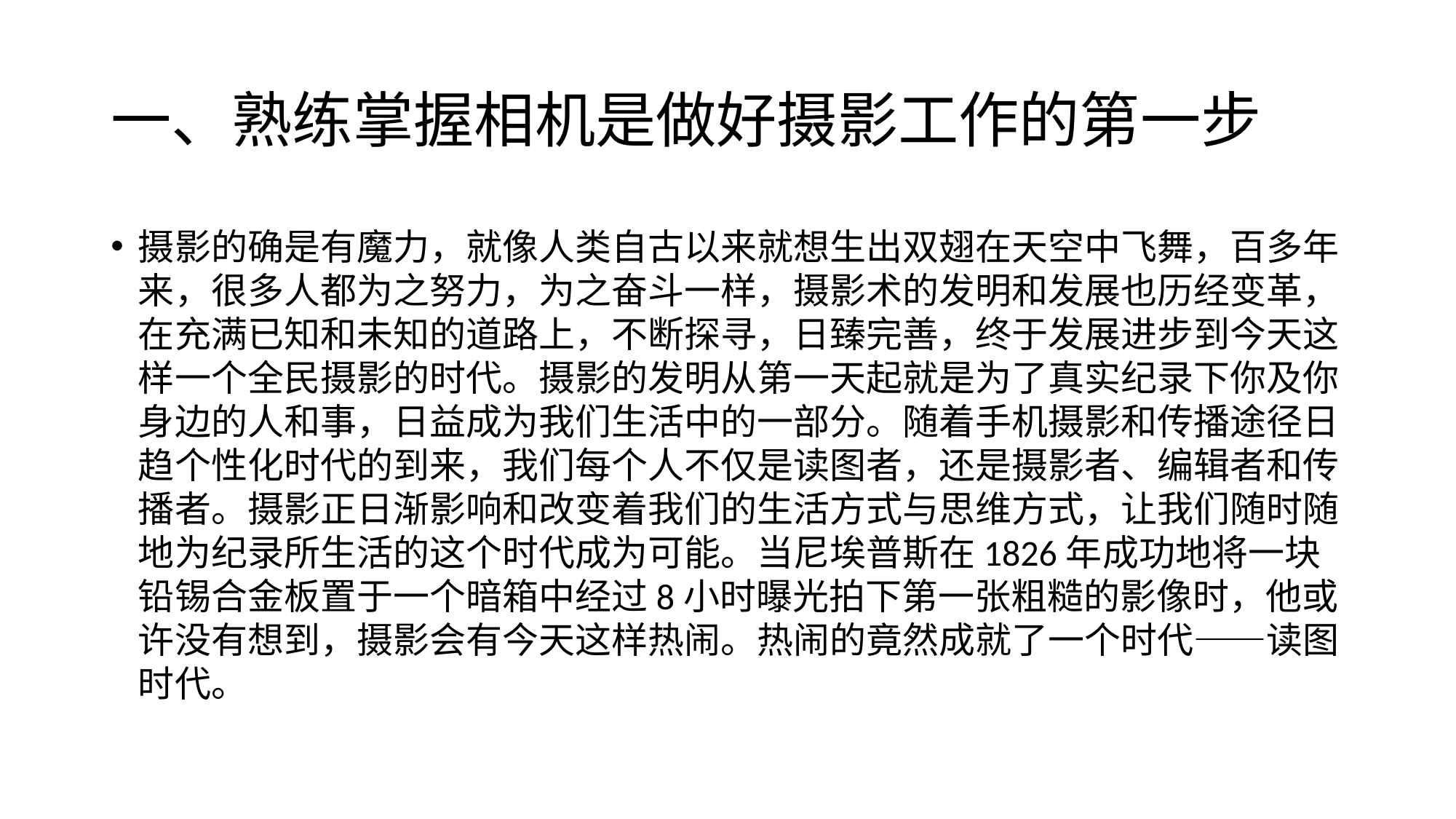

# 一、熟练掌握相机是做好摄影工作的第一步
摄影的确是有魔力，就像人类自古以来就想生出双翅在天空中飞舞，百多年来，很多人都为之努力，为之奋斗一样，摄影术的发明和发展也历经变革，在充满已知和未知的道路上，不断探寻，日臻完善，终于发展进步到今天这样一个全民摄影的时代。摄影的发明从第一天起就是为了真实纪录下你及你身边的人和事，日益成为我们生活中的一部分。随着手机摄影和传播途径日趋个性化时代的到来，我们每个人不仅是读图者，还是摄影者、编辑者和传播者。摄影正日渐影响和改变着我们的生活方式与思维方式，让我们随时随地为纪录所生活的这个时代成为可能。当尼埃普斯在1826年成功地将一块铅锡合金板置于一个暗箱中经过8小时曝光拍下第一张粗糙的影像时，他或许没有想到，摄影会有今天这样热闹。热闹的竟然成就了一个时代——读图时代。